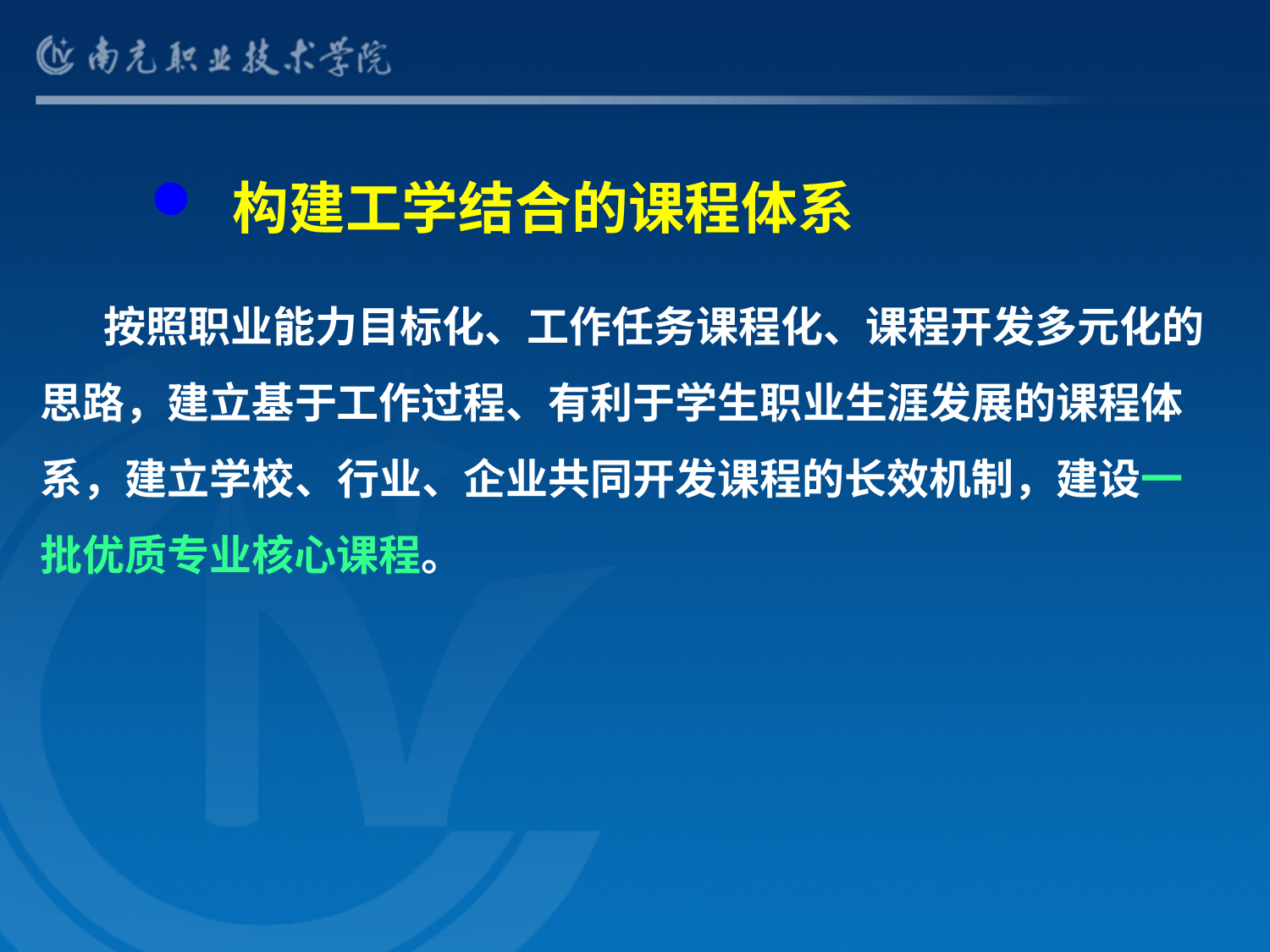

构建工学结合的课程体系

       按照职业能力目标化、工作任务课程化、课程开发多元化的思路，建立基于工作过程、有利于学生职业生涯发展的课程体系，建立学校、行业、企业共同开发课程的长效机制，建设一批优质专业核心课程。